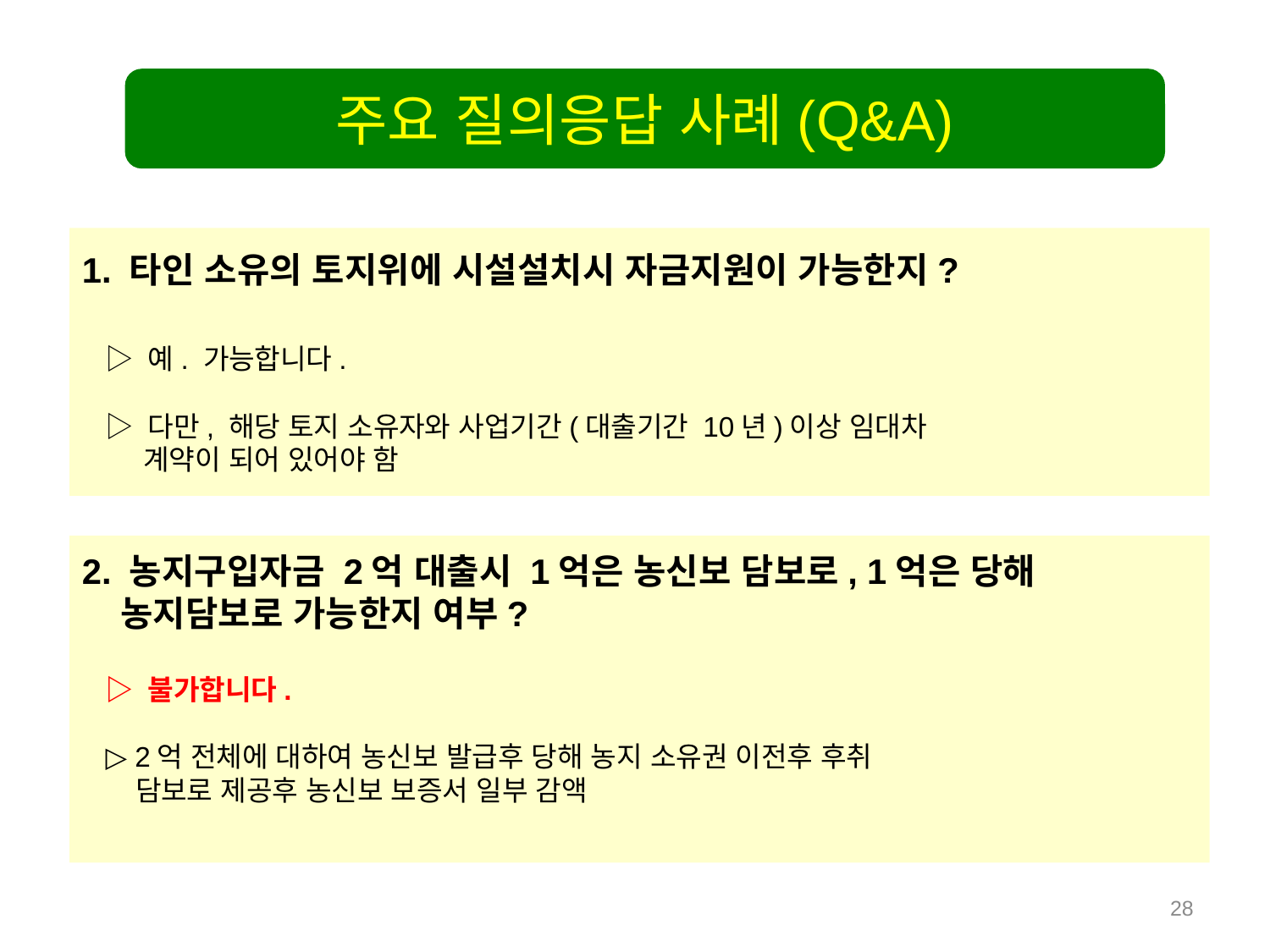

주요 질의응답 사례(Q&A)
1. 타인 소유의 토지위에 시설설치시 자금지원이 가능한지?

   ▷ 예. 가능합니다.

   ▷ 다만, 해당 토지 소유자와 사업기간(대출기간 10년)이상 임대차
       계약이 되어 있어야 함
2. 농지구입자금 2억 대출시 1억은 농신보 담보로, 1억은 당해
   농지담보로 가능한지 여부?

   ▷ 불가합니다.

   ▷ 2억 전체에 대하여 농신보 발급후 당해 농지 소유권 이전후 후취
      담보로 제공후 농신보 보증서 일부 감액

28